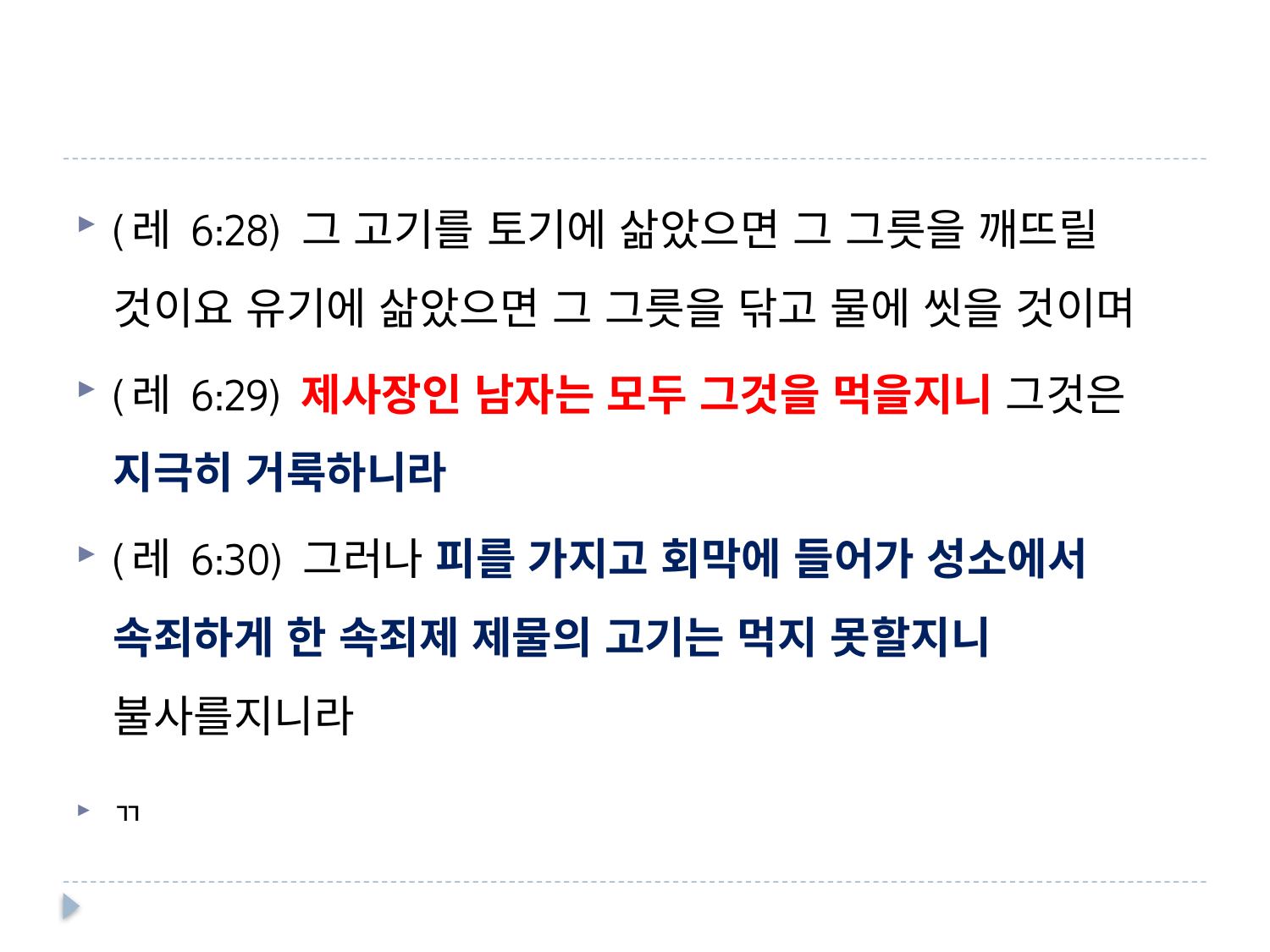

#
(레 6:28) 그 고기를 토기에 삶았으면 그 그릇을 깨뜨릴 것이요 유기에 삶았으면 그 그릇을 닦고 물에 씻을 것이며
(레 6:29) 제사장인 남자는 모두 그것을 먹을지니 그것은 지극히 거룩하니라
(레 6:30) 그러나 피를 가지고 회막에 들어가 성소에서 속죄하게 한 속죄제 제물의 고기는 먹지 못할지니 불사를지니라

ㄲ